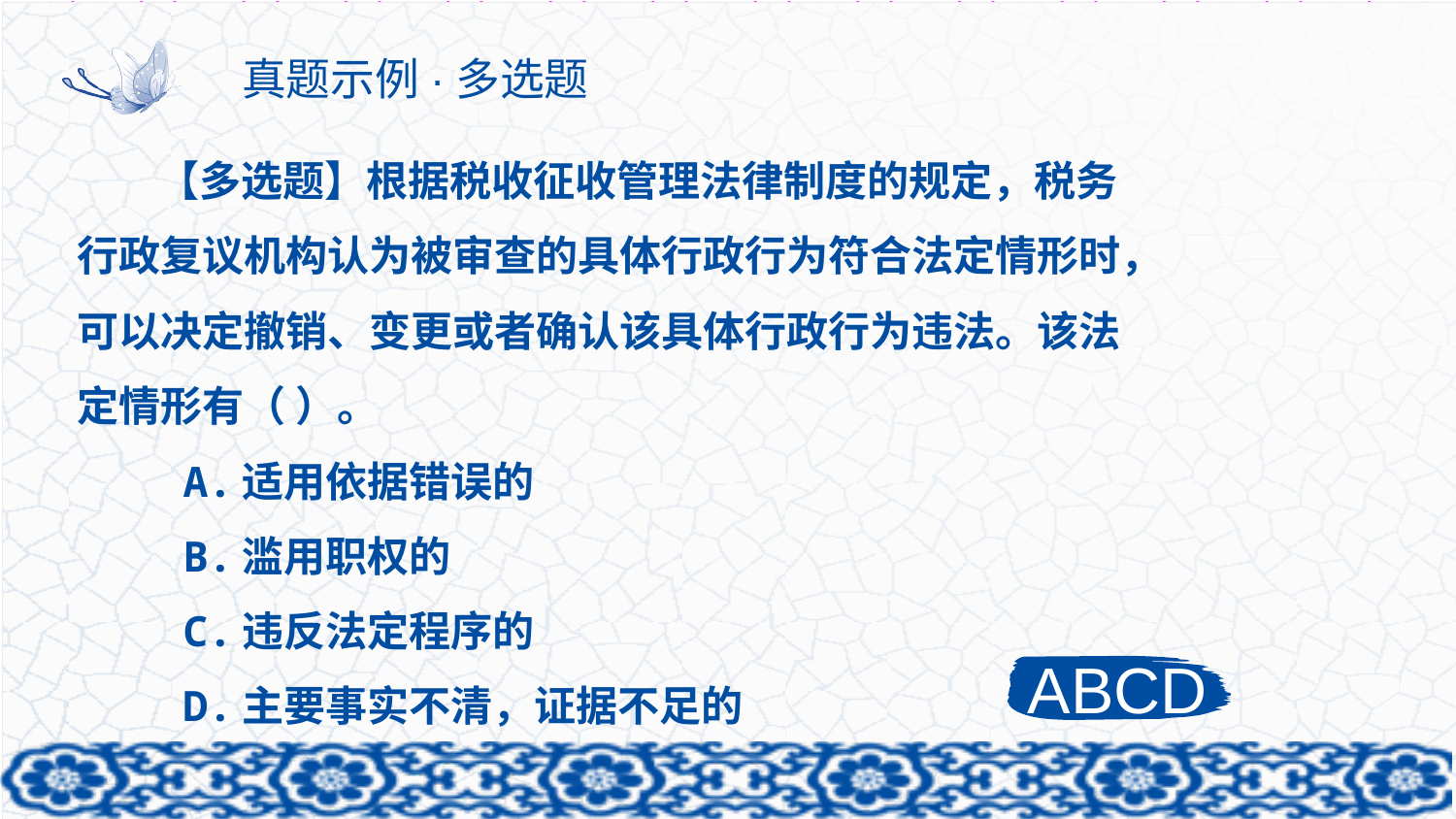

# 真题示例·多选题
【多选题】根据税收征收管理法律制度的规定，税务行政复议机构认为被审查的具体行政行为符合法定情形时，可以决定撤销、变更或者确认该具体行政行为违法。该法定情形有（ ）。
 A.适用依据错误的
 B.滥用职权的
 C.违反法定程序的
 D.主要事实不清，证据不足的

ABCD